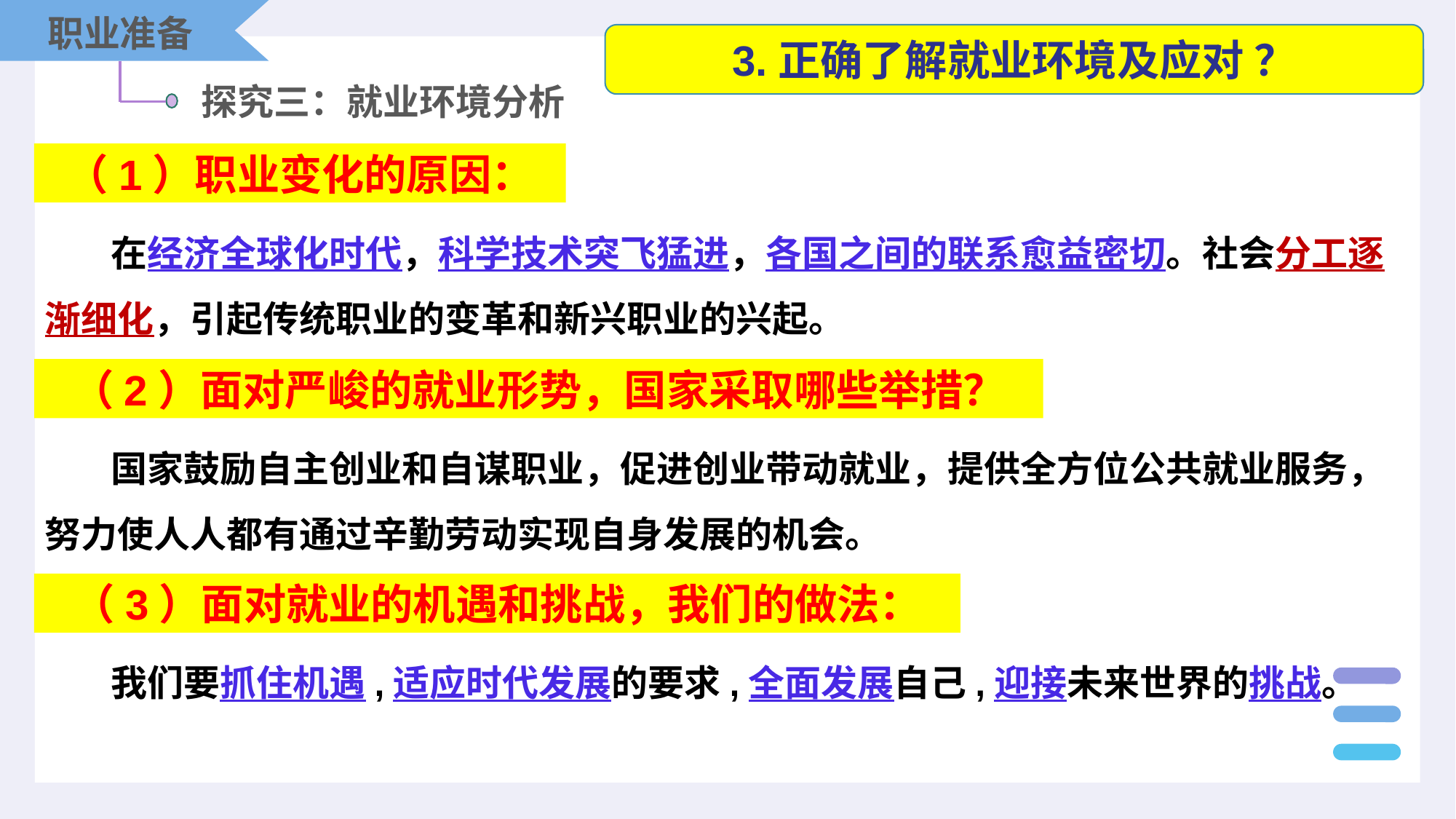

职业准备
3.正确了解就业环境及应对 ？

探究三：就业环境分析
（1）职业变化的原因：
       在经济全球化时代，科学技术突飞猛进，各国之间的联系愈益密切。社会分工逐渐细化，引起传统职业的变革和新兴职业的兴起。
（2）面对严峻的就业形势，国家采取哪些举措？
       国家鼓励自主创业和自谋职业，促进创业带动就业，提供全方位公共就业服务，努力使人人都有通过辛勤劳动实现自身发展的机会。
（3）面对就业的机遇和挑战，我们的做法：
       我们要抓住机遇,适应时代发展的要求,全面发展自己,迎接未来世界的挑战。